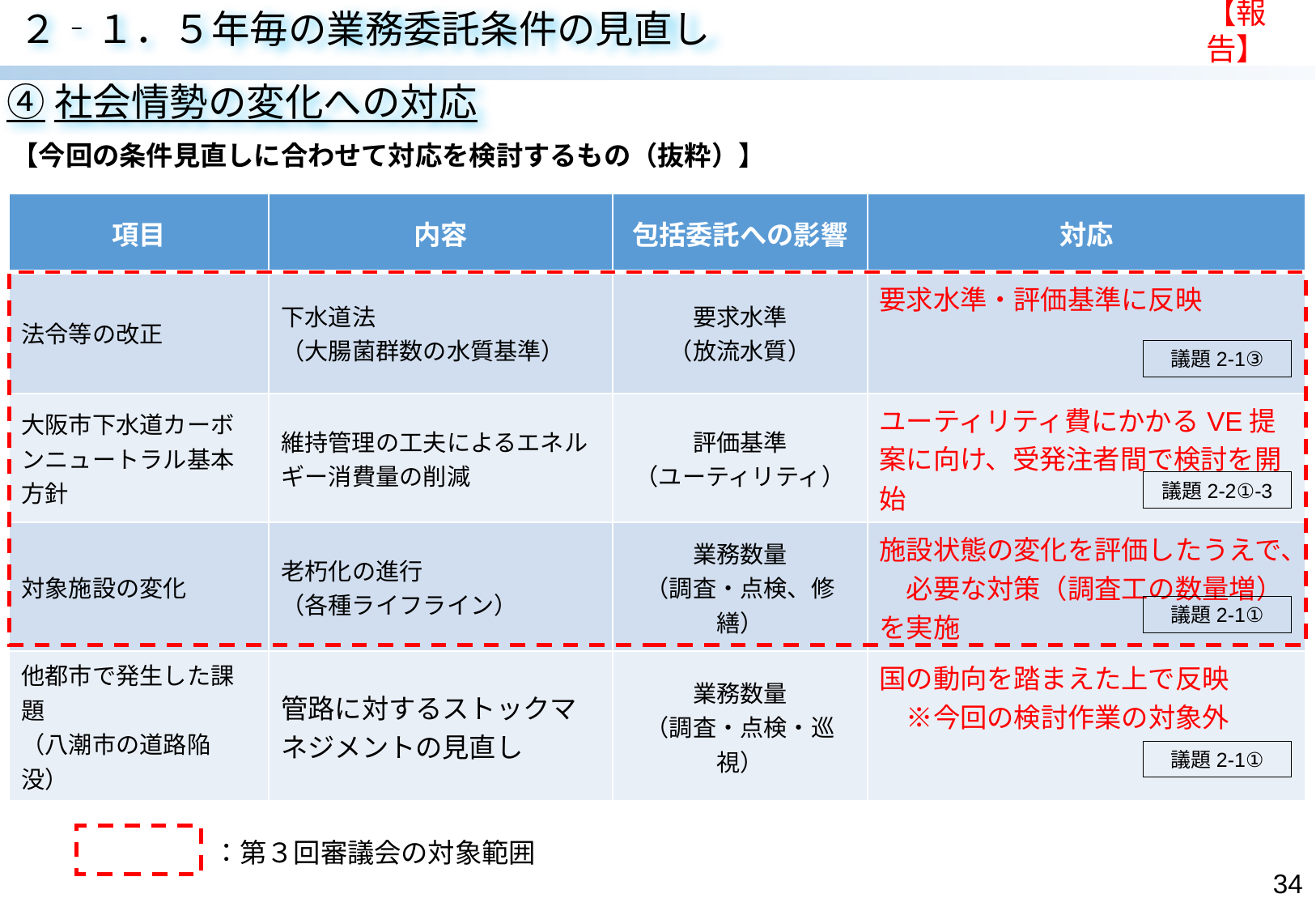

【報告】
２‐１．５年毎の業務委託条件の見直し
④社会情勢の変化への対応
【今回の条件見直しに合わせて対応を検討するもの（抜粋）】
| 項目 | 内容 | 包括委託への影響 | 対応 |
| --- | --- | --- | --- |
| 法令等の改正 | 下水道法 （大腸菌群数の水質基準） | 要求水準 （放流水質） | 要求水準・評価基準に反映 |
| 大阪市下水道カーボンニュートラル基本方針 | 維持管理の工夫によるエネルギー消費量の削減 | 評価基準 （ユーティリティ） | ユーティリティ費にかかるVE提案に向け、受発注者間で検討を開始 |
| 対象施設の変化 | 老朽化の進行 （各種ライフライン） | 業務数量 （調査・点検、修繕） | 施設状態の変化を評価したうえで、　必要な対策（調査工の数量増）を実施 |
| 他都市で発生した課題 （八潮市の道路陥没） | 管路に対するストックマネジメントの見直し | 業務数量 （調査・点検・巡視） | 国の動向を踏まえた上で反映 　※今回の検討作業の対象外 |

議題2-1③
議題2-2①-3
議題2-1①
議題2-1①

：第３回審議会の対象範囲
34